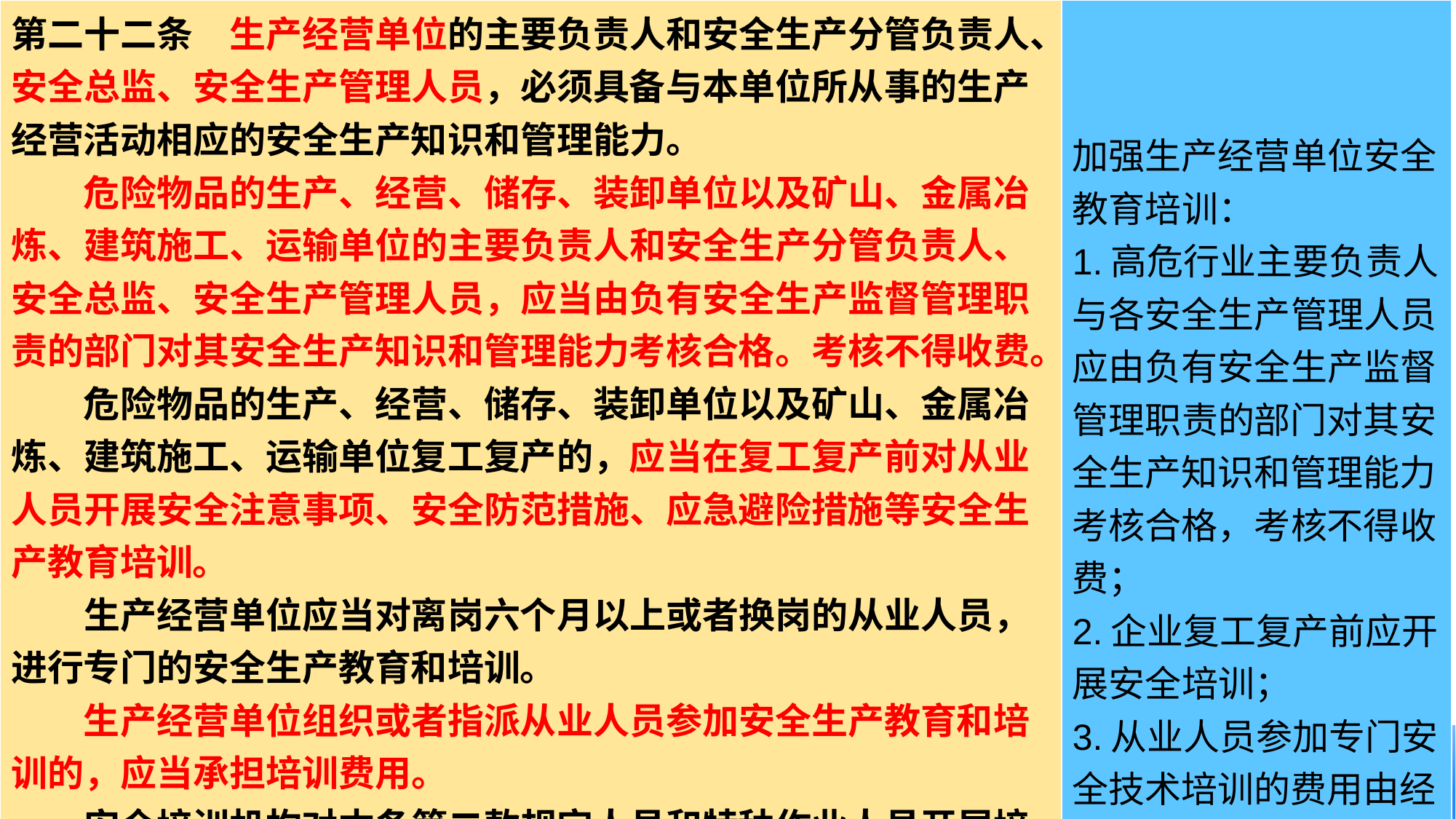

| 第二十二条　生产经营单位的主要负责人和安全生产分管负责人、安全总监、安全生产管理人员，必须具备与本单位所从事的生产经营活动相应的安全生产知识和管理能力。 　　危险物品的生产、经营、储存、装卸单位以及矿山、金属冶炼、建筑施工、运输单位的主要负责人和安全生产分管负责人、安全总监、安全生产管理人员，应当由负有安全生产监督管理职责的部门对其安全生产知识和管理能力考核合格。考核不得收费。 　　危险物品的生产、经营、储存、装卸单位以及矿山、金属冶炼、建筑施工、运输单位复工复产的，应当在复工复产前对从业人员开展安全注意事项、安全防范措施、应急避险措施等安全生产教育培训。 　　生产经营单位应当对离岗六个月以上或者换岗的从业人员，进行专门的安全生产教育和培训。 　　生产经营单位组织或者指派从业人员参加安全生产教育和培训的，应当承担培训费用。 　　安全培训机构对本条第二款规定人员和特种作业人员开展培训的，应当将教师、教学和实习实训设施等情况书面报告负有安全生产监督管理职责的部门。 | 加强生产经营单位安全教育培训： 1.高危行业主要负责人与各安全生产管理人员应由负有安全生产监督管理职责的部门对其安全生产知识和管理能力考核合格，考核不得收费； 2.企业复工复产前应开展安全培训； 3.从业人员参加专门安全技术培训的费用由经营单位承担。 |
| --- | --- |
#